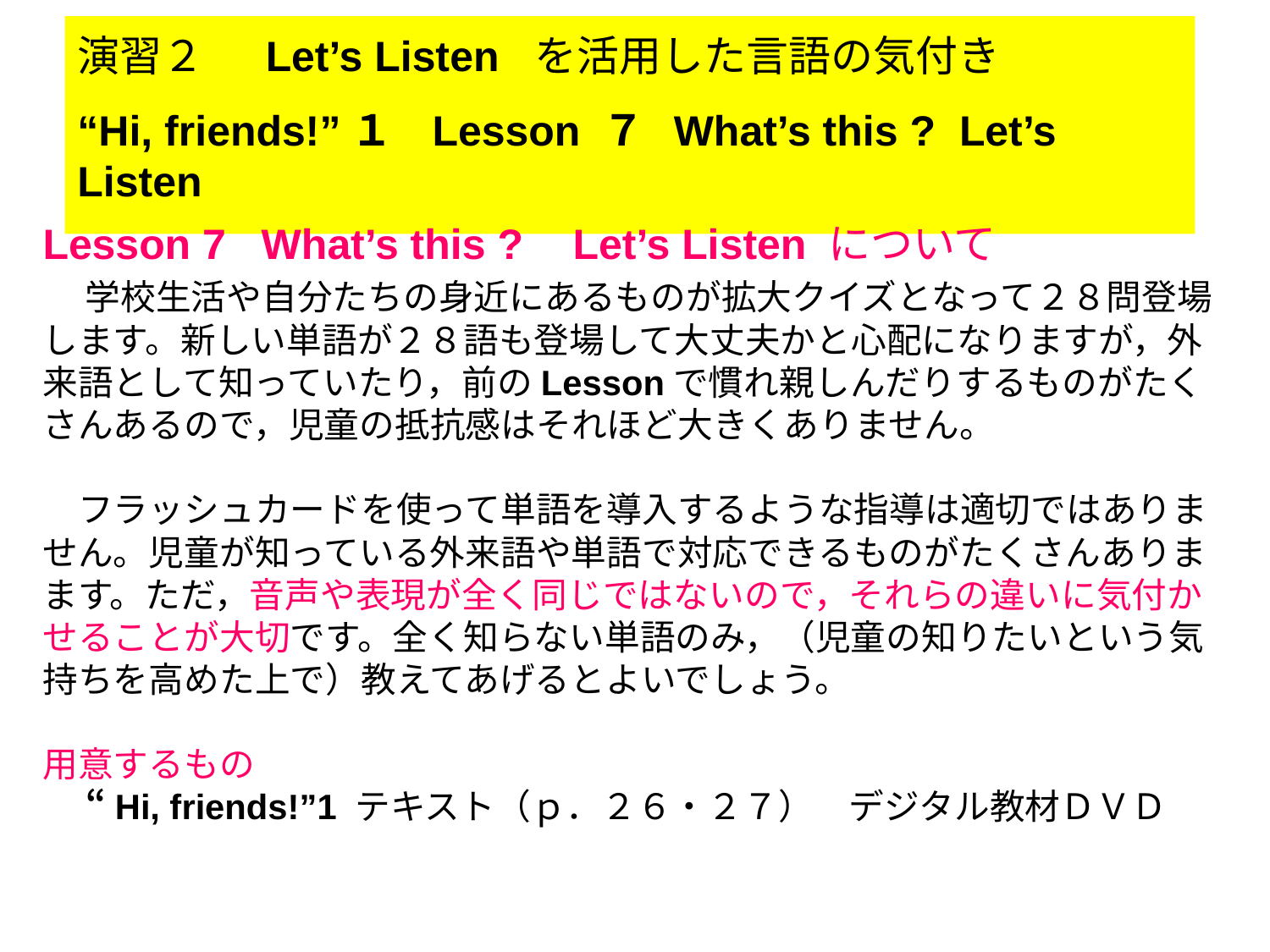

演習２　Let’s Listen を活用した言語の気付き

“Hi, friends!”１   Lesson ７  What’s this ?  Let’s Listen

Lesson 7   What’s this ?   Let’s Listen について
　学校生活や自分たちの身近にあるものが拡大クイズとなって２８問登場します。新しい単語が２８語も登場して大丈夫かと心配になりますが，外来語として知っていたり，前のLessonで慣れ親しんだりするものがたくさんあるので，児童の抵抗感はそれほど大きくありません。

　フラッシュカードを使って単語を導入するような指導は適切ではありません。児童が知っている外来語や単語で対応できるものがたくさんありまます。ただ，音声や表現が全く同じではないので，それらの違いに気付かせることが大切です。全く知らない単語のみ，（児童の知りたいという気持ちを高めた上で）教えてあげるとよいでしょう。

用意するもの
　 “Hi, friends!”1 テキスト（ｐ．２６・２７）　デジタル教材ＤＶＤ